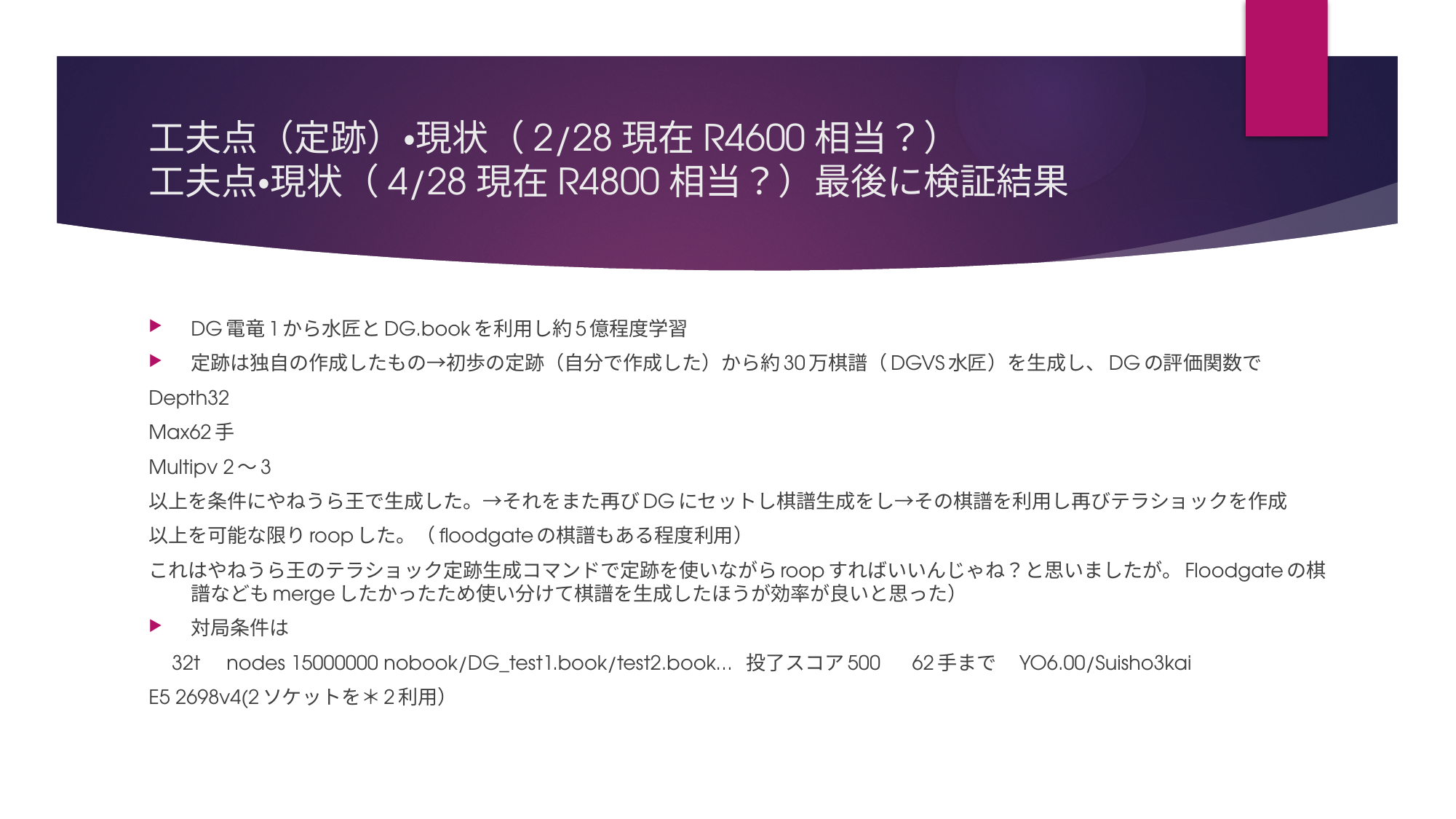

# 工夫点（定跡）・現状（2/28現在R4600相当？） 工夫点・現状（4/28現在R4800相当？）最後に検証結果
DG電竜1から水匠とDG.bookを利用し約5億程度学習
定跡は独自の作成したもの→初歩の定跡（自分で作成した）から約30万棋譜（DGVS水匠）を生成し、DGの評価関数で
Depth32
Max62手
Multipv 2～3
以上を条件にやねうら王で生成した。→それをまた再びDGにセットし棋譜生成をし→その棋譜を利用し再びテラショックを作成
以上を可能な限りroopした。（floodgateの棋譜もある程度利用）
これはやねうら王のテラショック定跡生成コマンドで定跡を使いながらroopすればいいんじゃね？と思いましたが。Floodgateの棋譜などもmergeしたかったため使い分けて棋譜を生成したほうが効率が良いと思った）
対局条件は
　32t　nodes 15000000 nobook/DG_test1.book/test2.book…  投了スコア500 　62手まで　YO6.00/Suisho3kai
E5 2698v4(2ソケットを＊2利用）